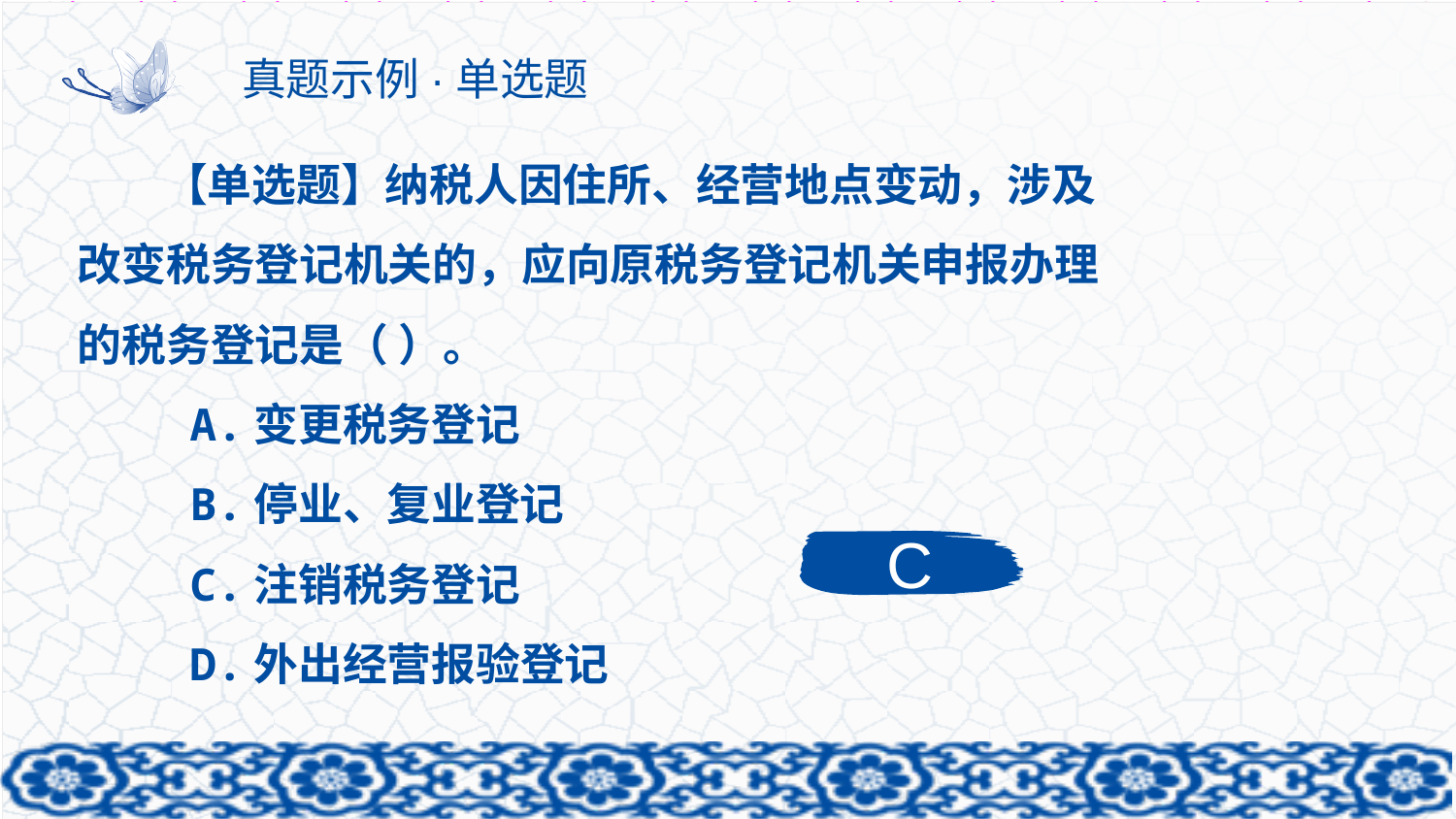

# 真题示例·单选题
【单选题】纳税人因住所、经营地点变动，涉及改变税务登记机关的，应向原税务登记机关申报办理的税务登记是（ ）。
 A.变更税务登记
 B.停业、复业登记
 C.注销税务登记
 D.外出经营报验登记

C